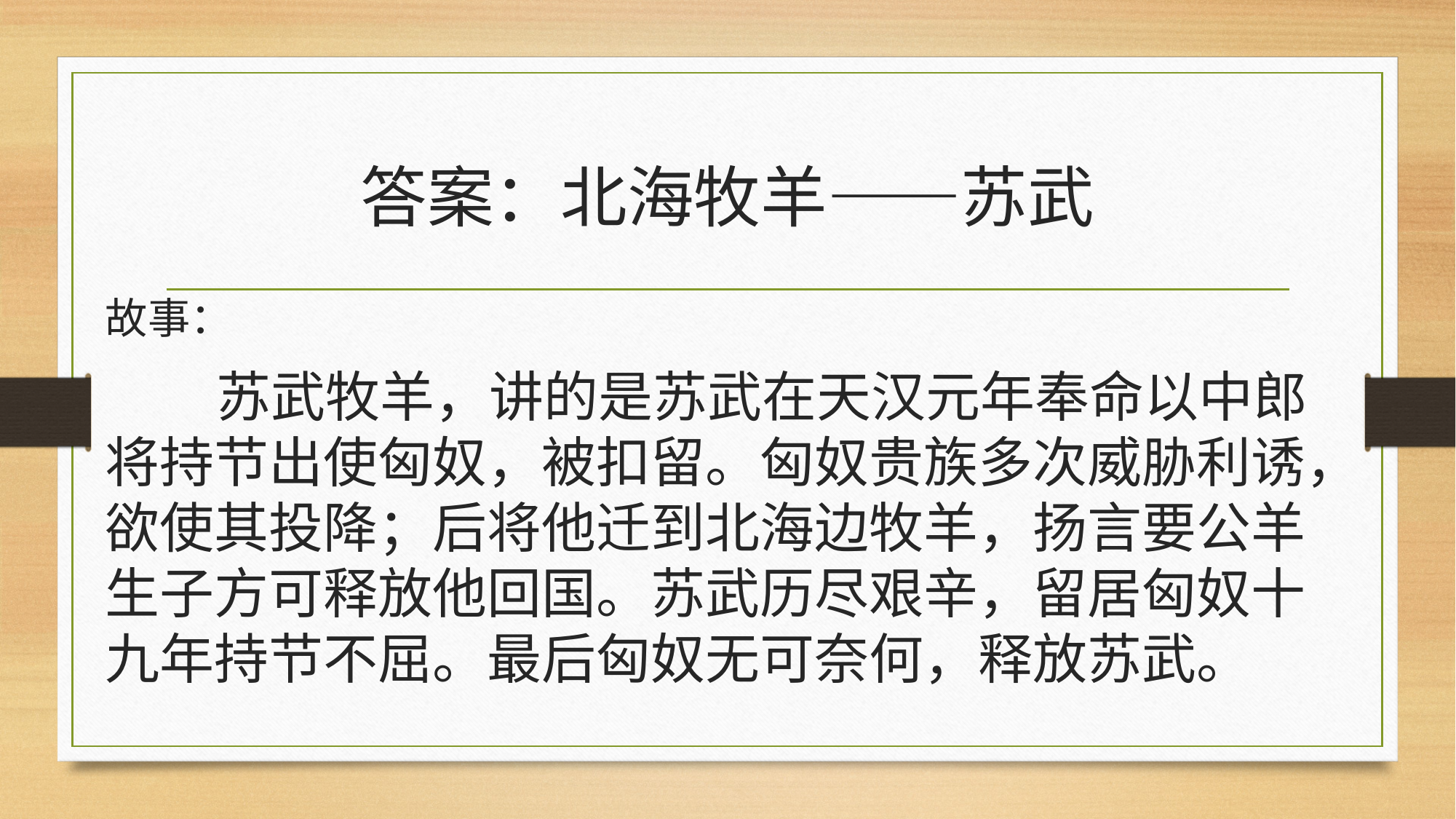

# 答案：北海牧羊——苏武
故事：
        苏武牧羊，讲的是苏武在天汉元年奉命以中郎将持节出使匈奴，被扣留。匈奴贵族多次威胁利诱，欲使其投降；后将他迁到北海边牧羊，扬言要公羊生子方可释放他回国。苏武历尽艰辛，留居匈奴十九年持节不屈。最后匈奴无可奈何，释放苏武。